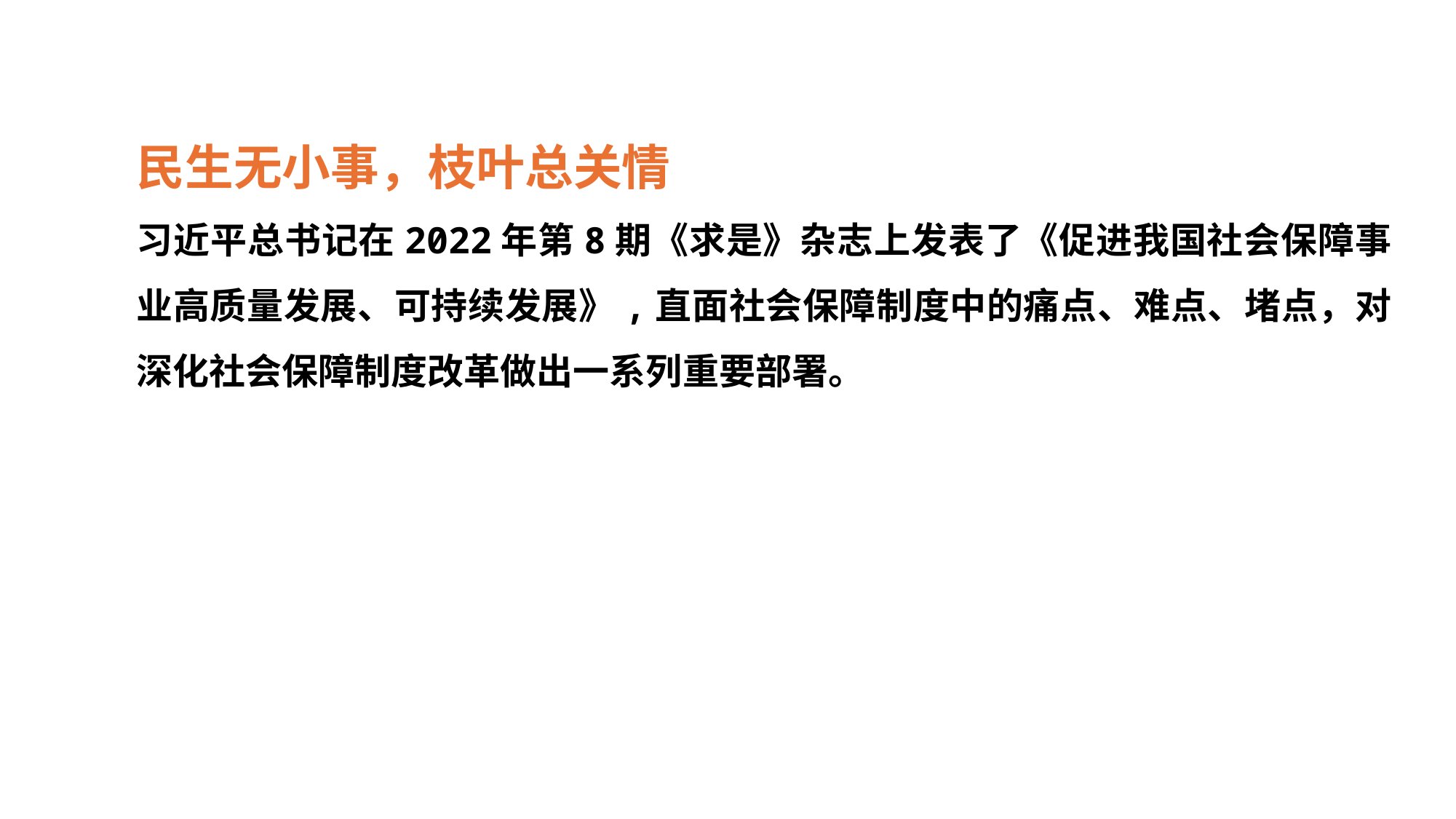

民生无小事，枝叶总关情
习近平总书记在2022年第8期《求是》杂志上发表了《促进我国社会保障事业高质量发展、可持续发展》,直面社会保障制度中的痛点、难点、堵点，对深化社会保障制度改革做出一系列重要部署。